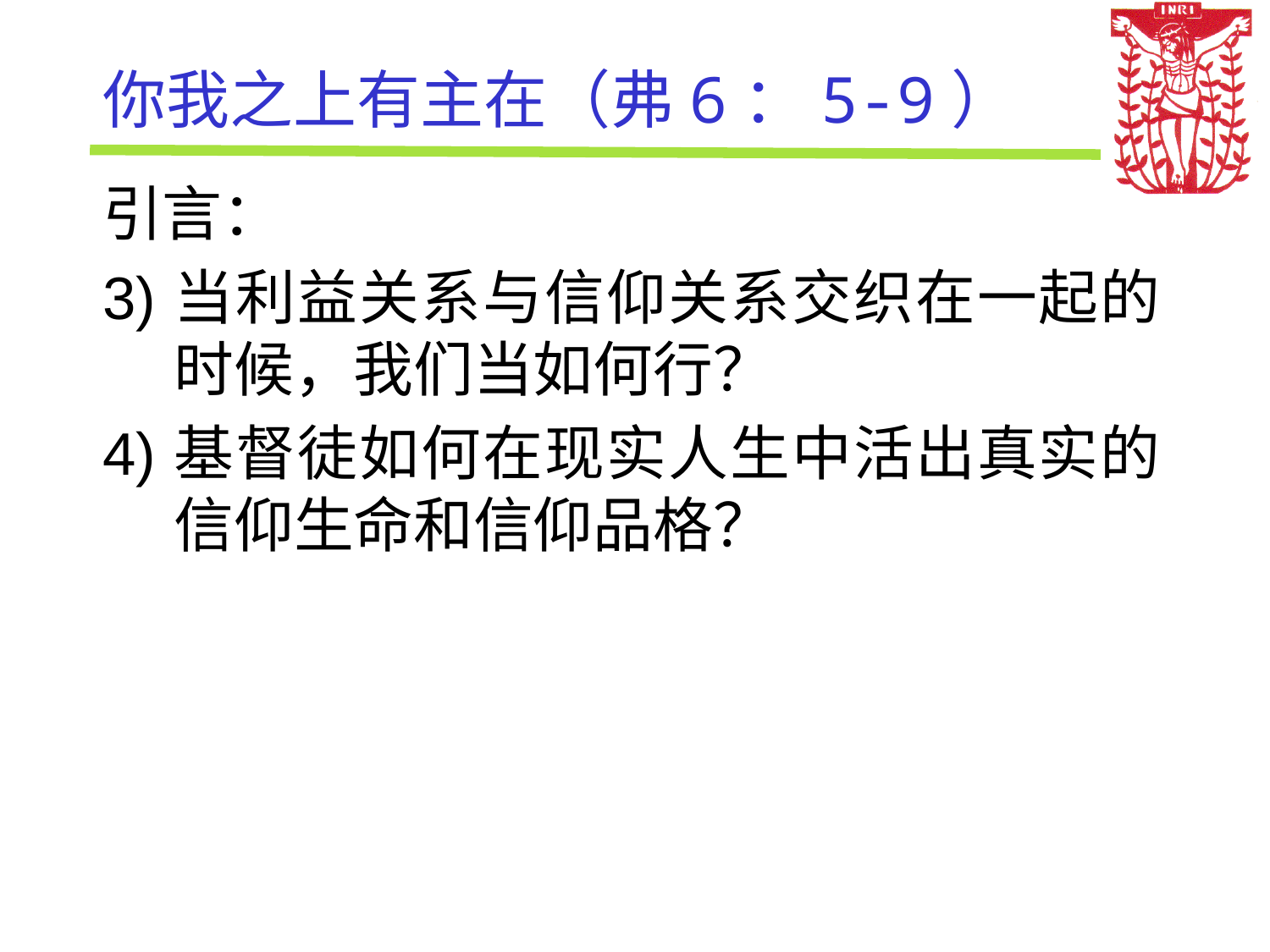

# 你我之上有主在（弗6：5-9）
引言：
当利益关系与信仰关系交织在一起的时候，我们当如何行？
基督徒如何在现实人生中活出真实的信仰生命和信仰品格？